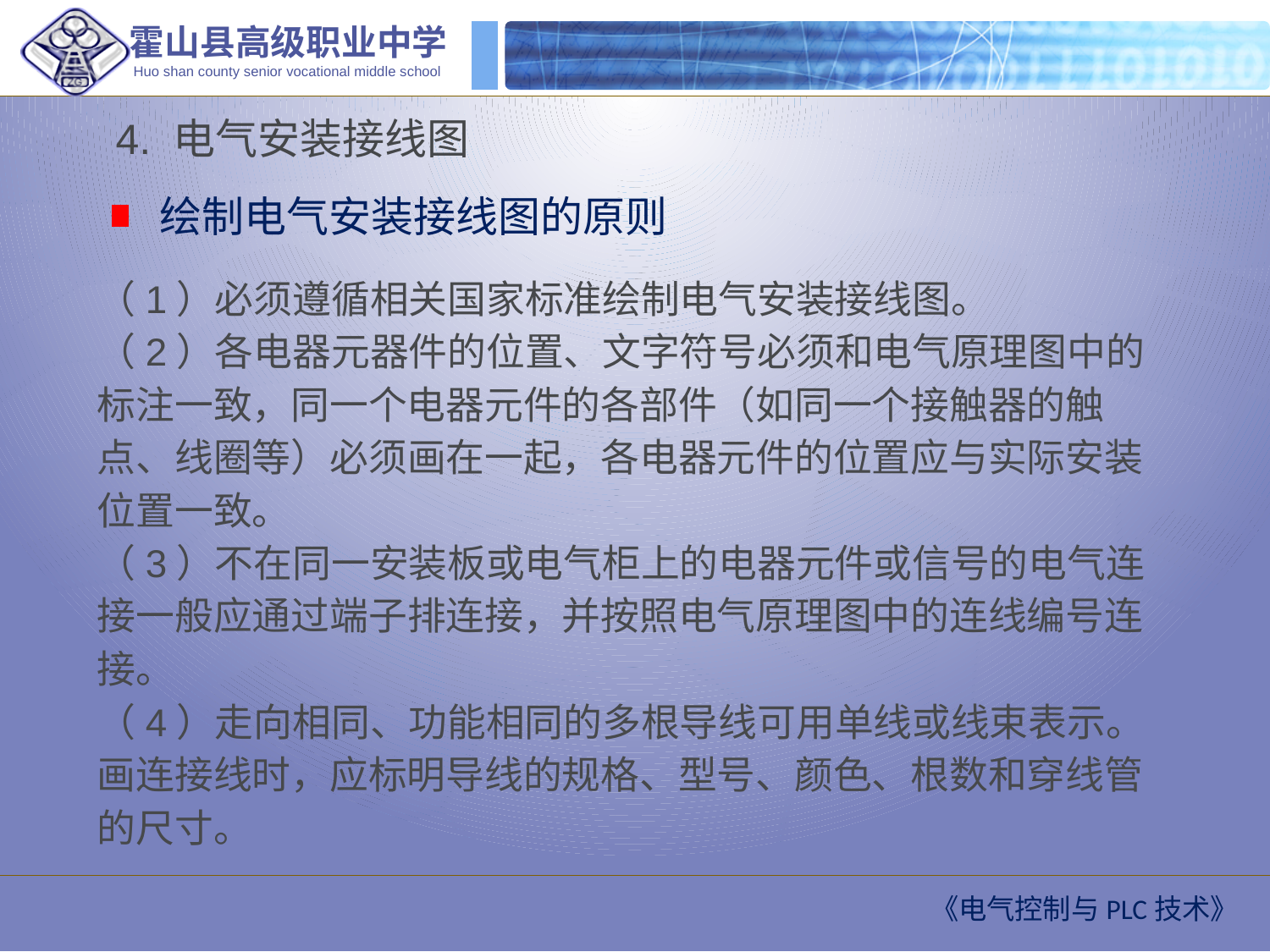

4. 电气安装接线图
绘制电气安装接线图的原则

（1）必须遵循相关国家标准绘制电气安装接线图。
（2）各电器元器件的位置、文字符号必须和电气原理图中的标注一致，同一个电器元件的各部件（如同一个接触器的触点、线圈等）必须画在一起，各电器元件的位置应与实际安装位置一致。
（3）不在同一安装板或电气柜上的电器元件或信号的电气连接一般应通过端子排连接，并按照电气原理图中的连线编号连接。
（4）走向相同、功能相同的多根导线可用单线或线束表示。画连接线时，应标明导线的规格、型号、颜色、根数和穿线管的尺寸。